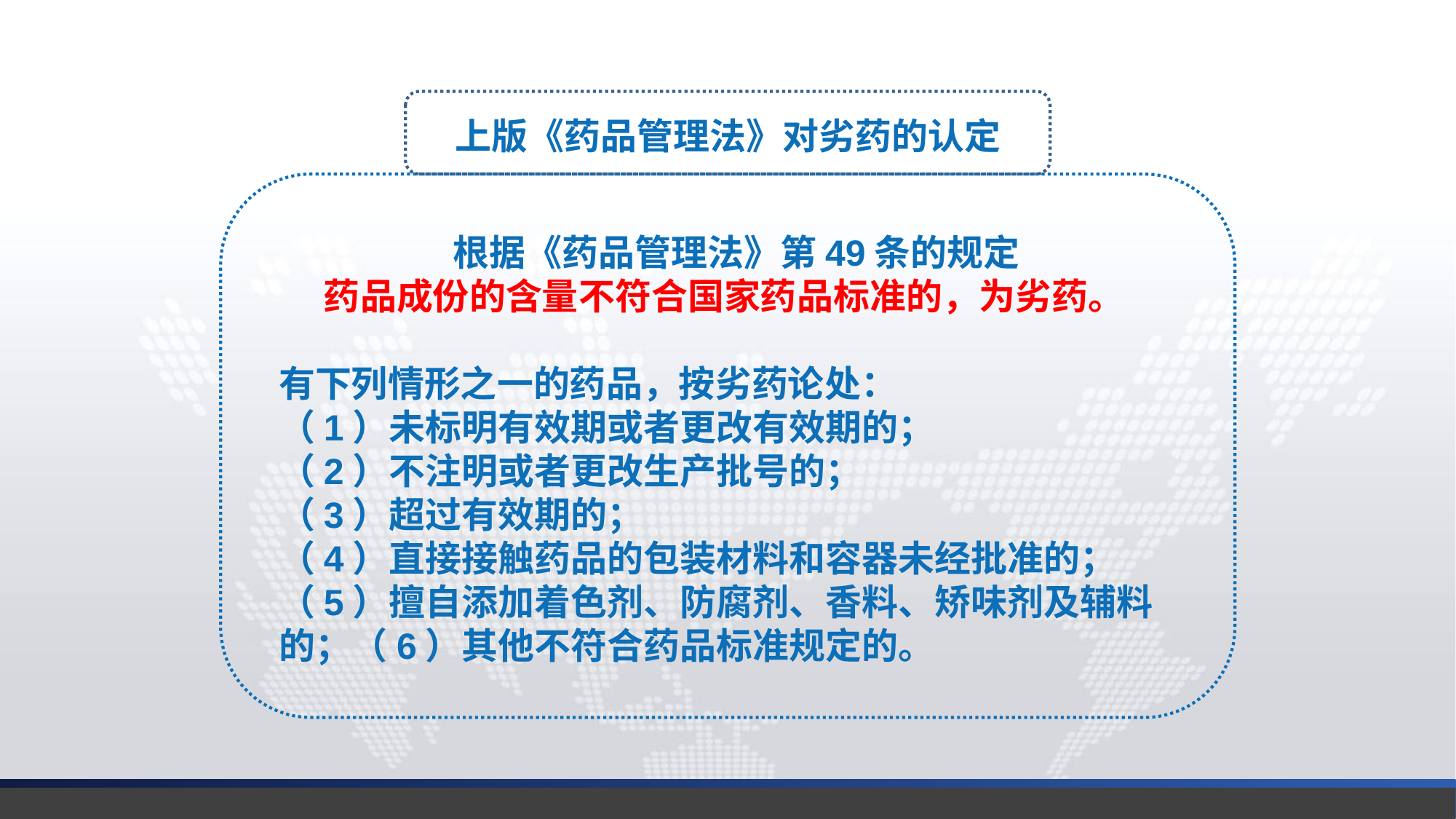

上版《药品管理法》对劣药的认定

 根据《药品管理法》第49条的规定
 药品成份的含量不符合国家药品标准的，为劣药。

有下列情形之一的药品，按劣药论处：
（1）未标明有效期或者更改有效期的；
（2）不注明或者更改生产批号的；
（3）超过有效期的；
（4）直接接触药品的包装材料和容器未经批准的；
（5）擅自添加着色剂、防腐剂、香料、矫味剂及辅料的；（6）其他不符合药品标准规定的。

延时符